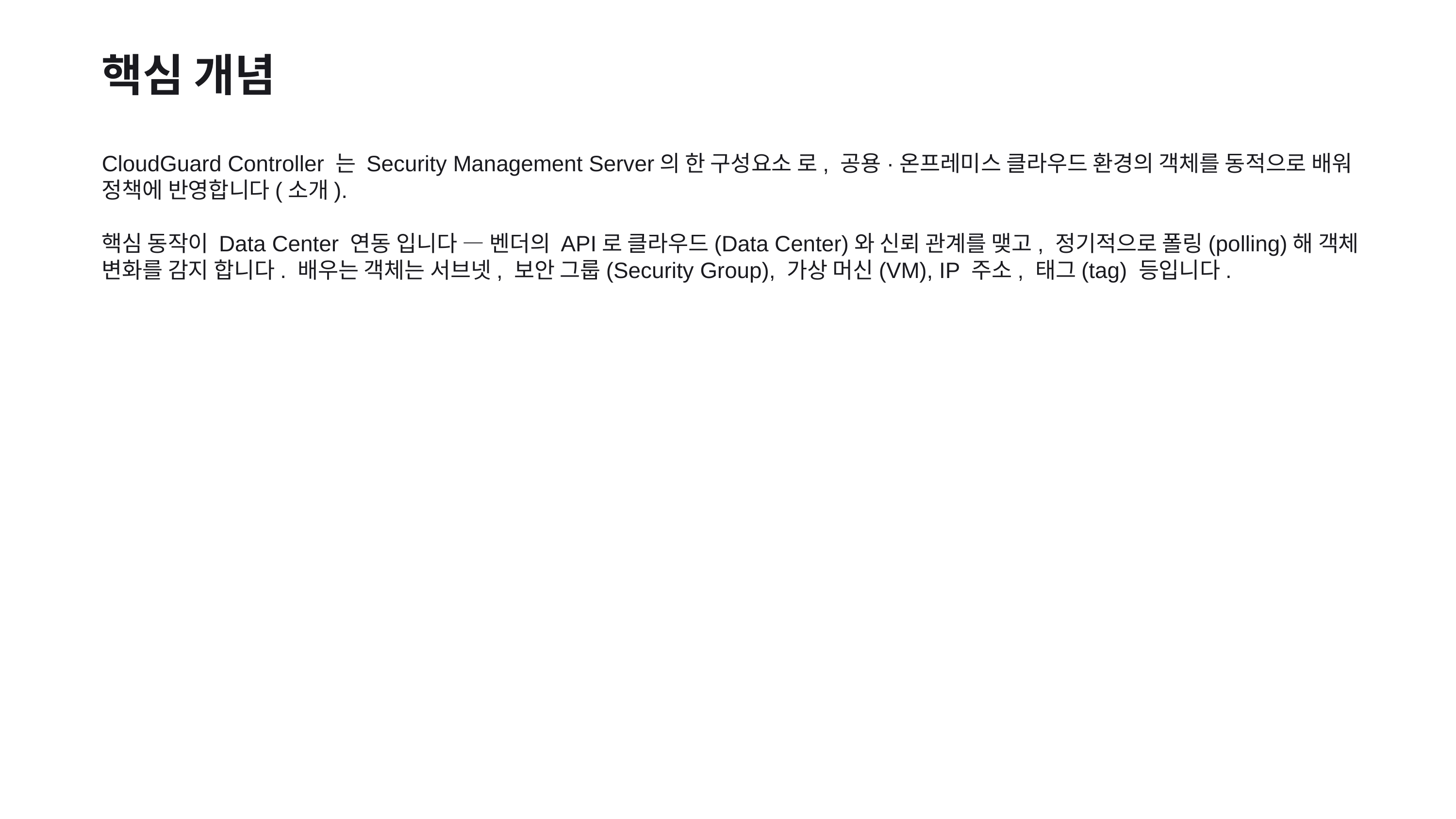

핵심 개념
CloudGuard Controller 는 Security Management Server의 한 구성요소 로, 공용·온프레미스 클라우드 환경의 객체를 동적으로 배워 정책에 반영합니다(소개).

핵심 동작이 Data Center 연동 입니다 — 벤더의 API로 클라우드(Data Center)와 신뢰 관계를 맺고, 정기적으로 폴링(polling)해 객체 변화를 감지 합니다. 배우는 객체는 서브넷, 보안 그룹(Security Group), 가상 머신(VM), IP 주소, 태그(tag) 등입니다.